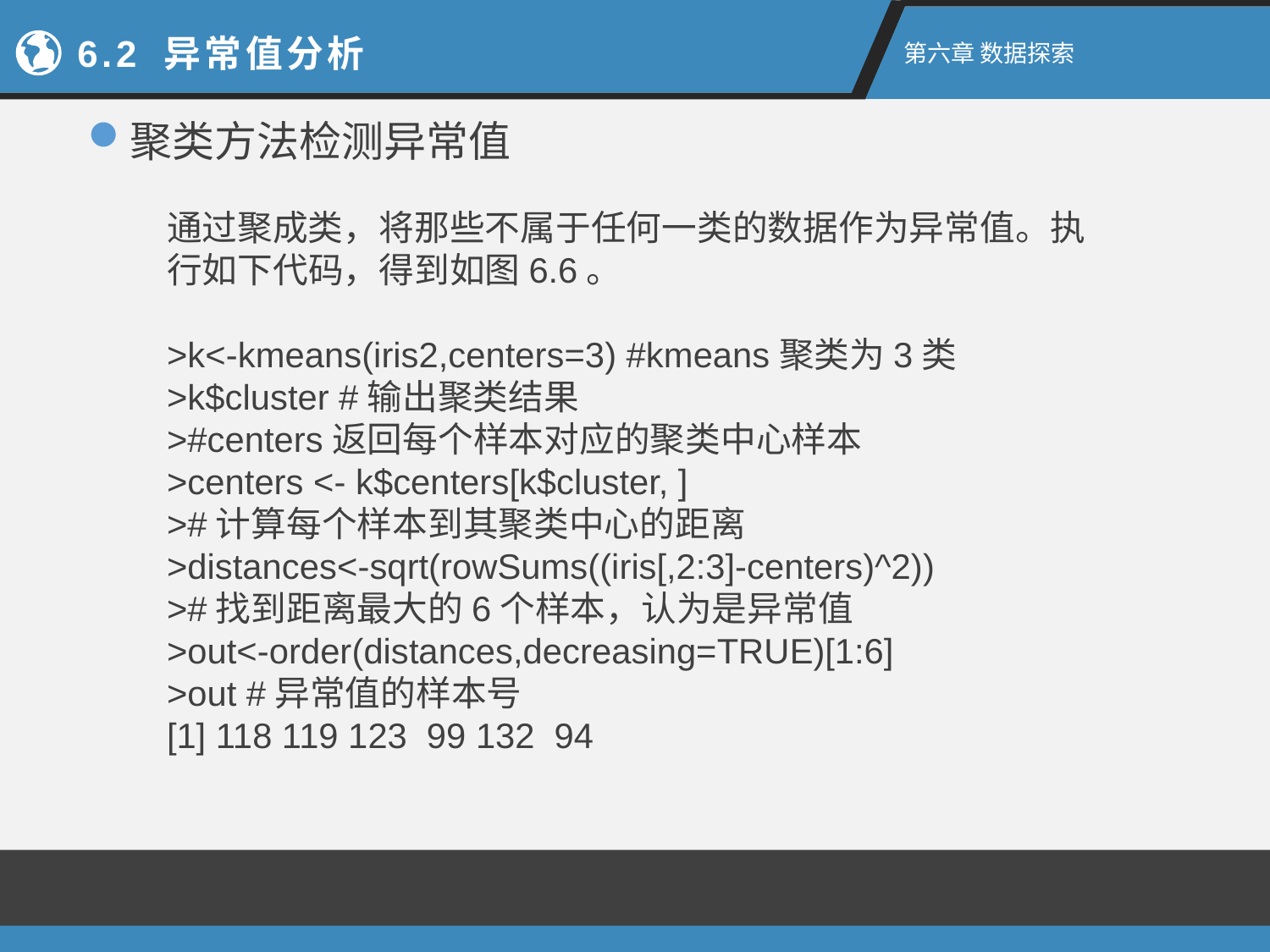

6.2 异常值分析

第六章 数据探索
聚类方法检测异常值
通过聚成类，将那些不属于任何一类的数据作为异常值。执行如下代码，得到如图6.6。

>k<-kmeans(iris2,centers=3) #kmeans聚类为3类
>k$cluster #输出聚类结果
>#centers返回每个样本对应的聚类中心样本
>centers <- k$centers[k$cluster, ]
>#计算每个样本到其聚类中心的距离
>distances<-sqrt(rowSums((iris[,2:3]-centers)^2))
>#找到距离最大的6个样本，认为是异常值
>out<-order(distances,decreasing=TRUE)[1:6]
>out #异常值的样本号
[1] 118 119 123  99 132  94